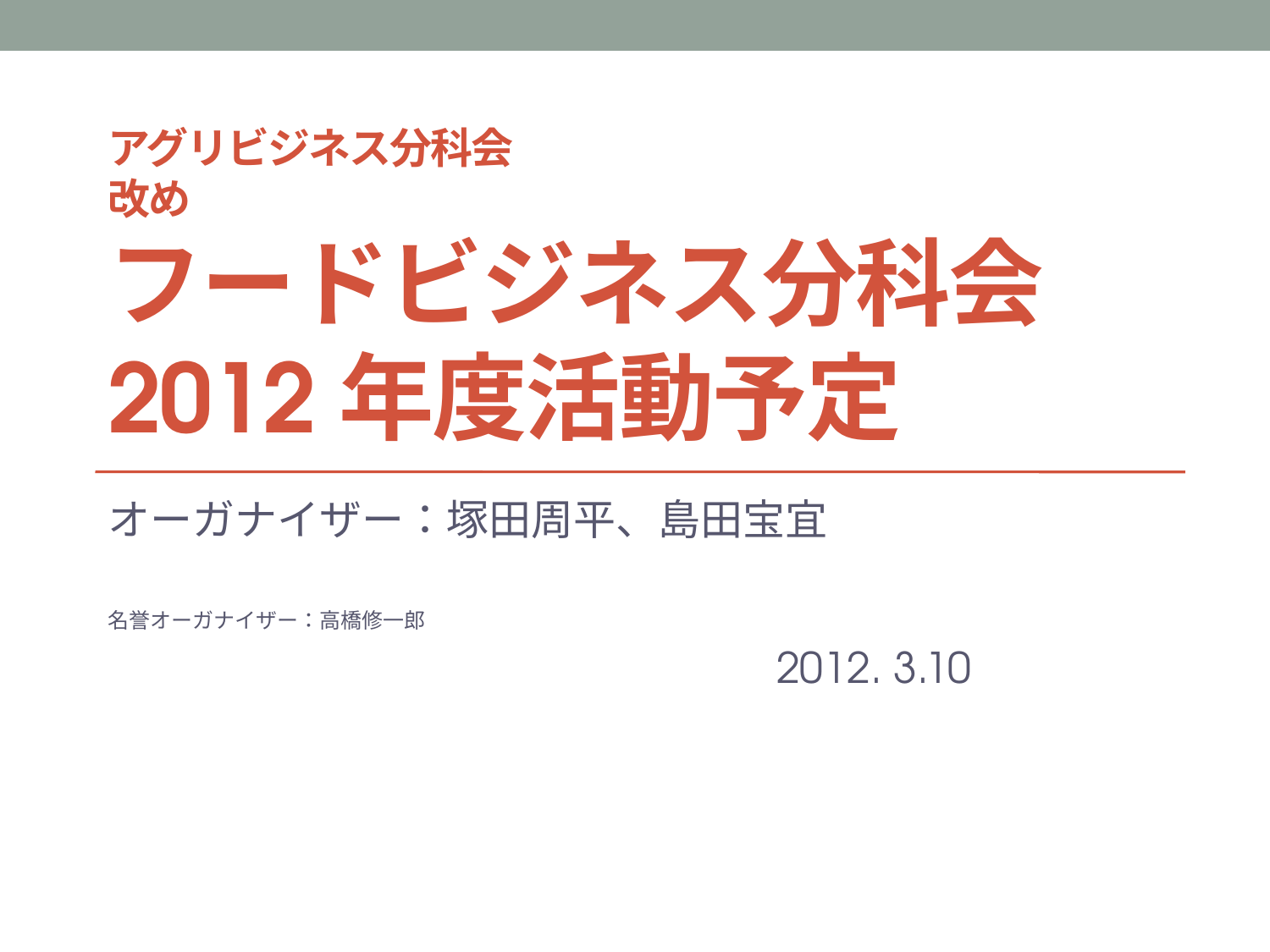

# アグリビジネス分科会 改め フードビジネス分科会 2012年度活動予定
オーガナイザー：塚田周平、島田宝宜

名誉オーガナイザー：高橋修一郎
2012. 3.10